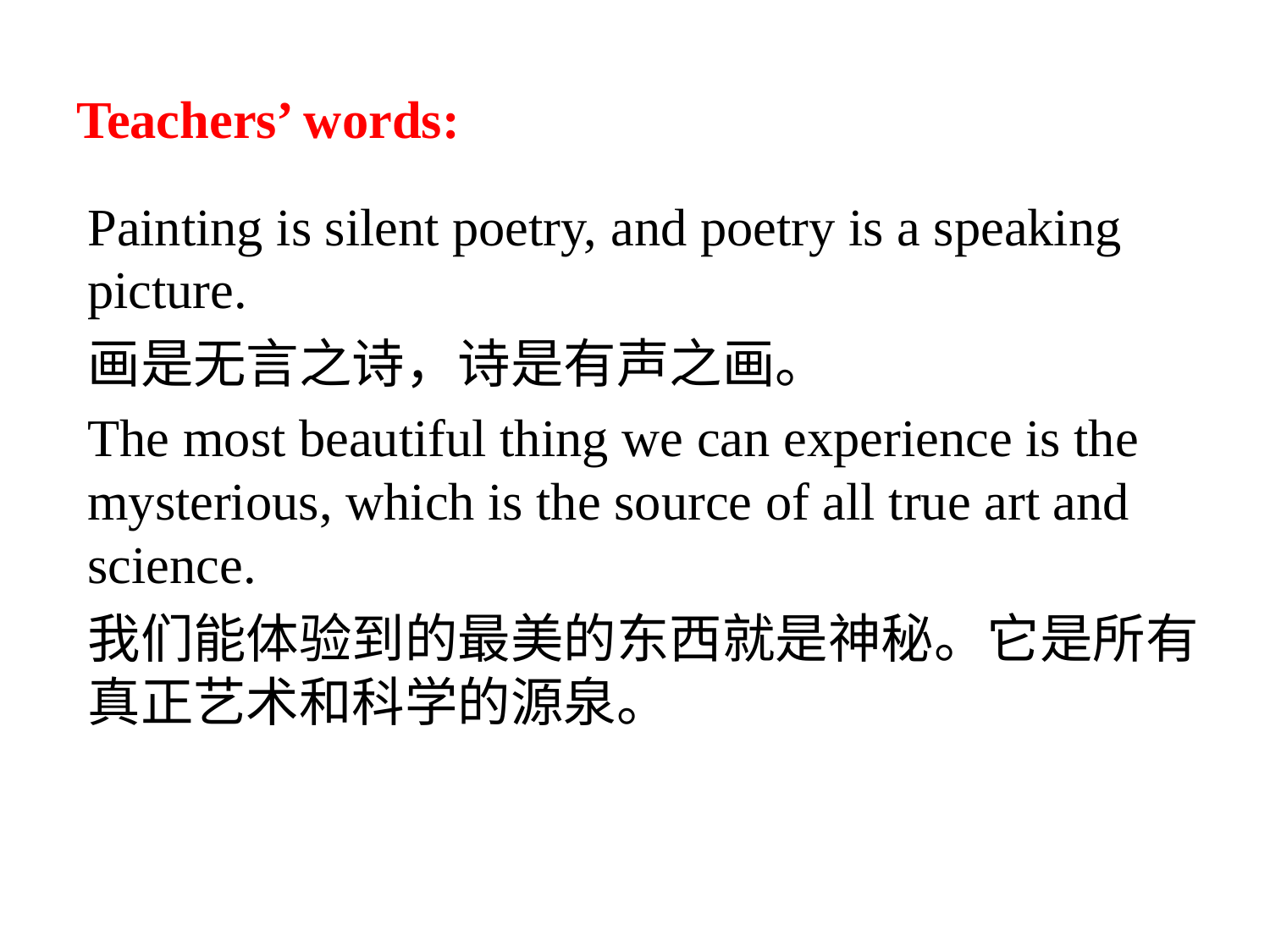

# Teachers’ words:
Painting is silent poetry, and poetry is a speaking picture.
画是无言之诗，诗是有声之画。
The most beautiful thing we can experience is the mysterious, which is the source of all true art and science.
我们能体验到的最美的东西就是神秘。它是所有真正艺术和科学的源泉。